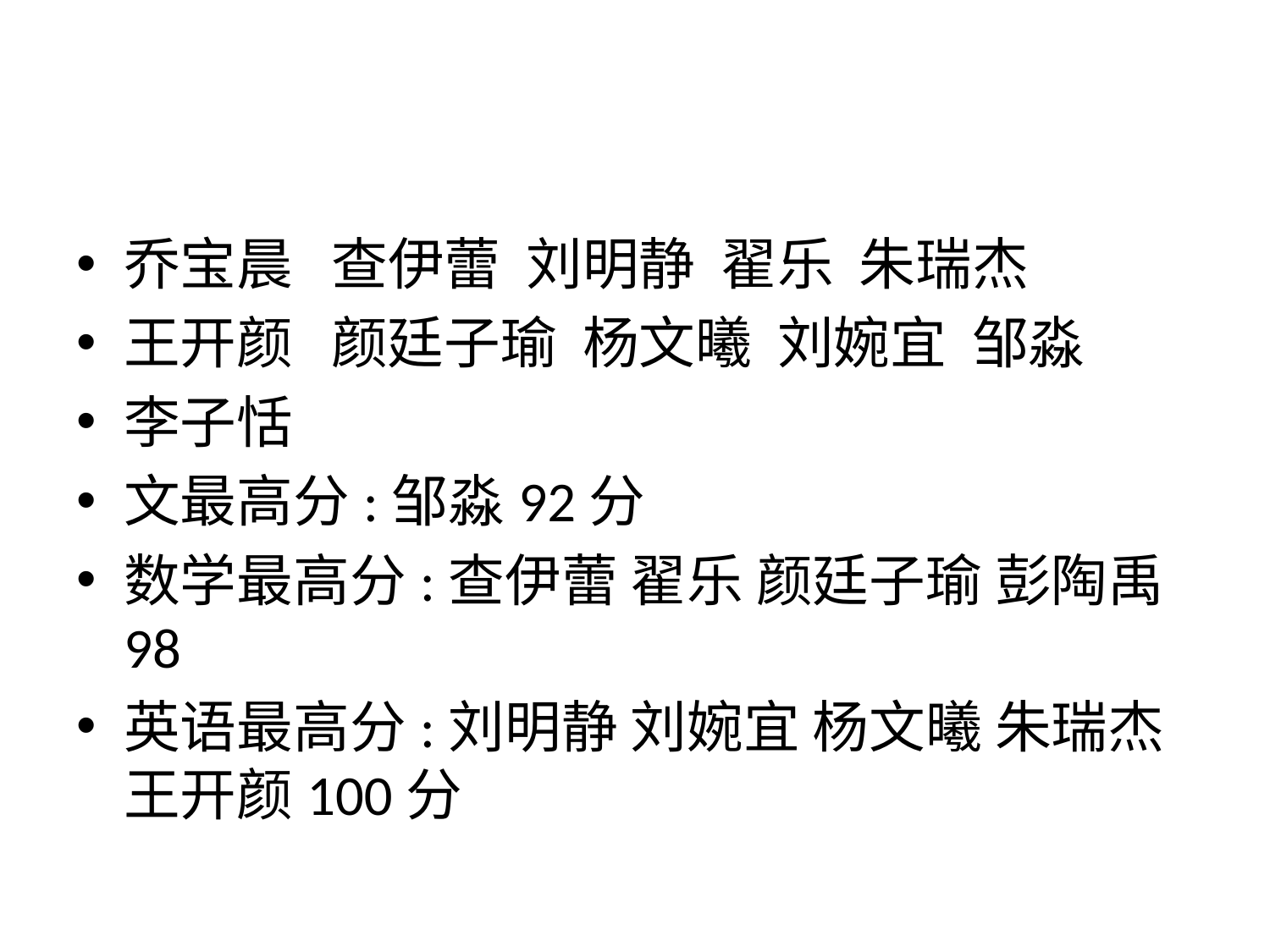

#
乔宝晨   查伊蕾  刘明静  翟乐  朱瑞杰
王开颜   颜廷子瑜  杨文曦  刘婉宜  邹淼
李子恬
文最高分:邹淼92分
数学最高分:查伊蕾 翟乐 颜廷子瑜 彭陶禹98
英语最高分:刘明静 刘婉宜 杨文曦 朱瑞杰 王开颜100分